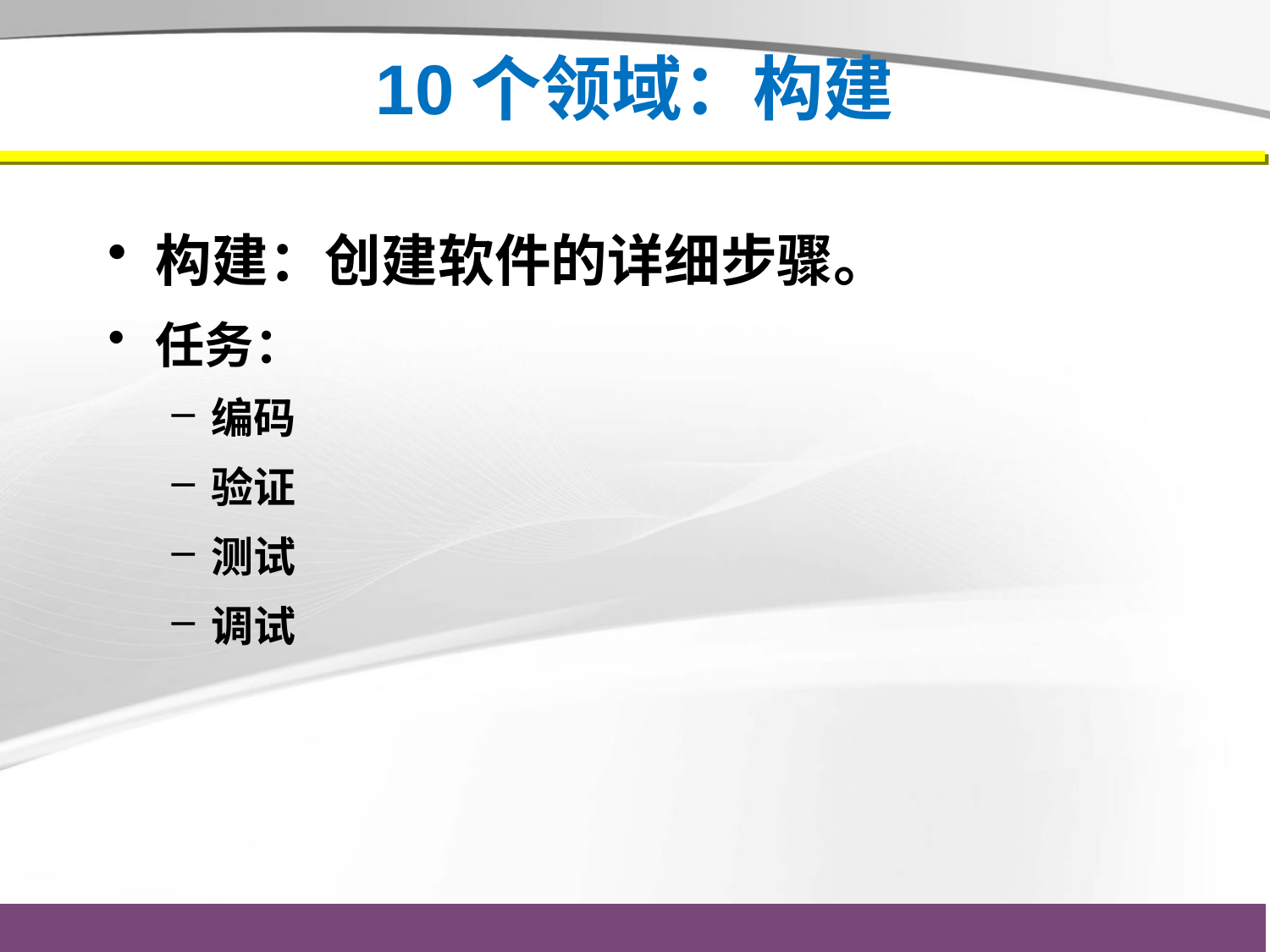

# 10个领域：构建
构建：创建软件的详细步骤。
任务：
编码
验证
测试
调试